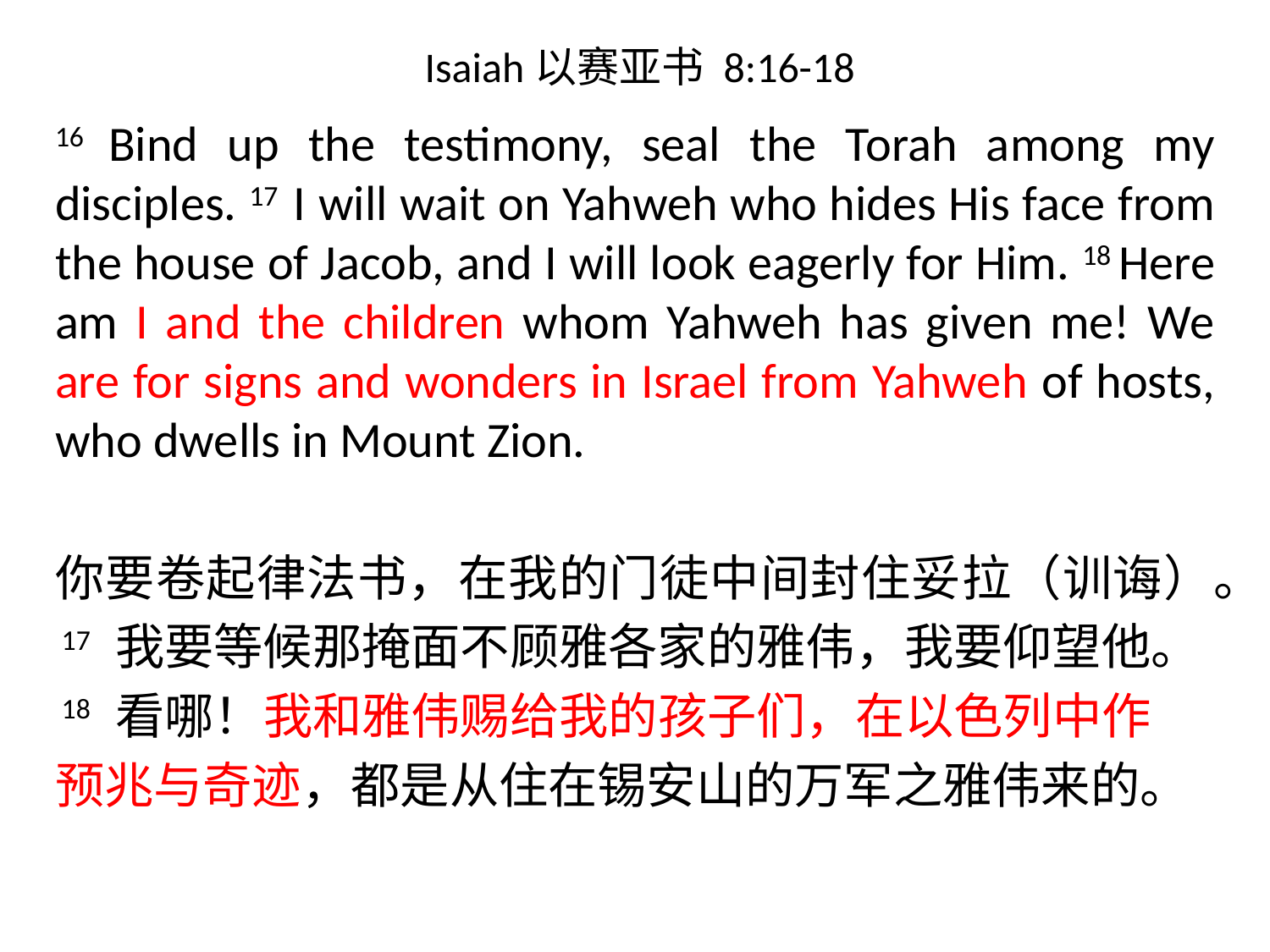

# Isaiah以赛亚书 8:16-18
16 Bind up the testimony, seal the Torah among my disciples. 17  I will wait on Yahweh who hides His face from the house of Jacob, and I will look eagerly for Him. 18 Here am I and the children whom Yahweh has given me! We are for signs and wonders in Israel from Yahweh of hosts, who dwells in Mount Zion.

你要卷起律法书，在我的门徒中间封住妥拉（训诲）。
 17  我要等候那掩面不顾雅各家的雅伟，我要仰望他。
 18  看哪！我和雅伟赐给我的孩子们，在以色列中作
预兆与奇迹，都是从住在锡安山的万军之雅伟来的。